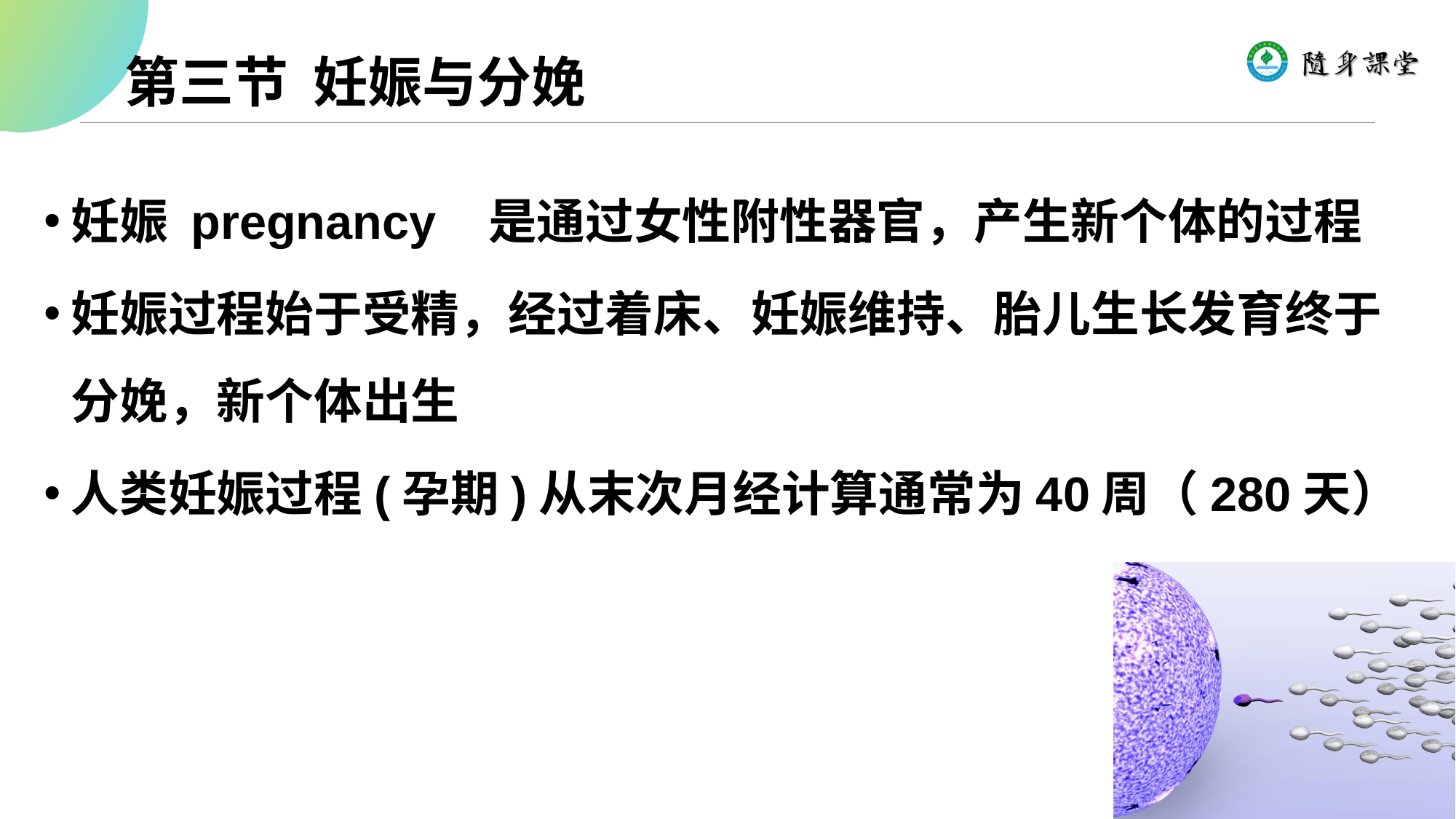

# 第三节  妊娠与分娩
妊娠 pregnancy   是通过女性附性器官，产生新个体的过程
妊娠过程始于受精，经过着床、妊娠维持、胎儿生长发育终于分娩，新个体出生
人类妊娠过程(孕期)从末次月经计算通常为40周（280天）